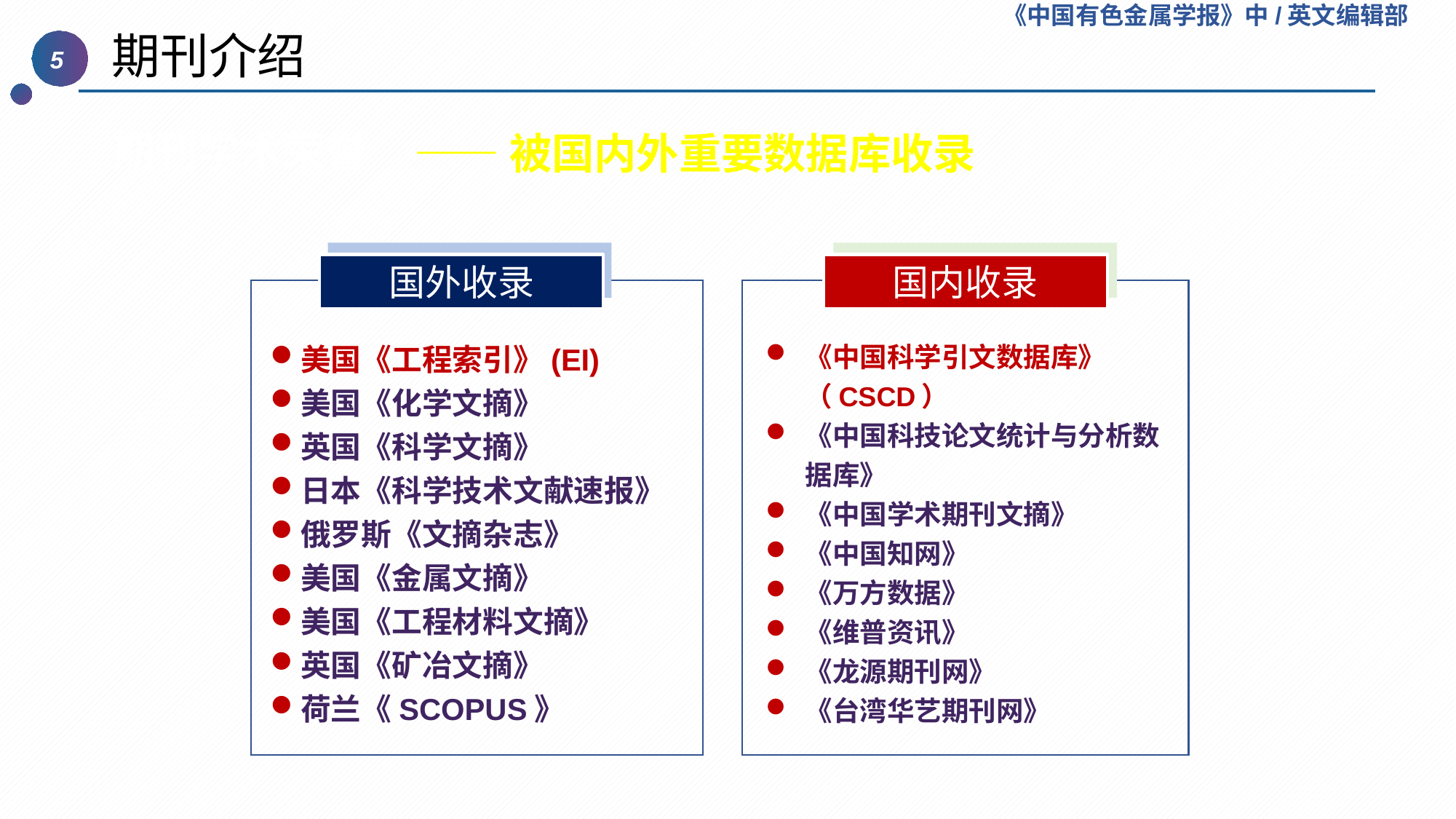

《中国有色金属学报》中/英文编辑部

      期刊介绍

5

期刊学术荣誉
——被国内外重要数据库收录

国外收录
国内收录

《中国科学引文数据库》 （CSCD）
《中国科技论文统计与分析数据库》
《中国学术期刊文摘》
《中国知网》
《万方数据》
《维普资讯》
《龙源期刊网》
《台湾华艺期刊网》
美国《工程索引》(EI)
美国《化学文摘》
英国《科学文摘》
日本《科学技术文献速报》
俄罗斯《文摘杂志》
美国《金属文摘》
美国《工程材料文摘》
英国《矿冶文摘》
荷兰《SCOPUS》